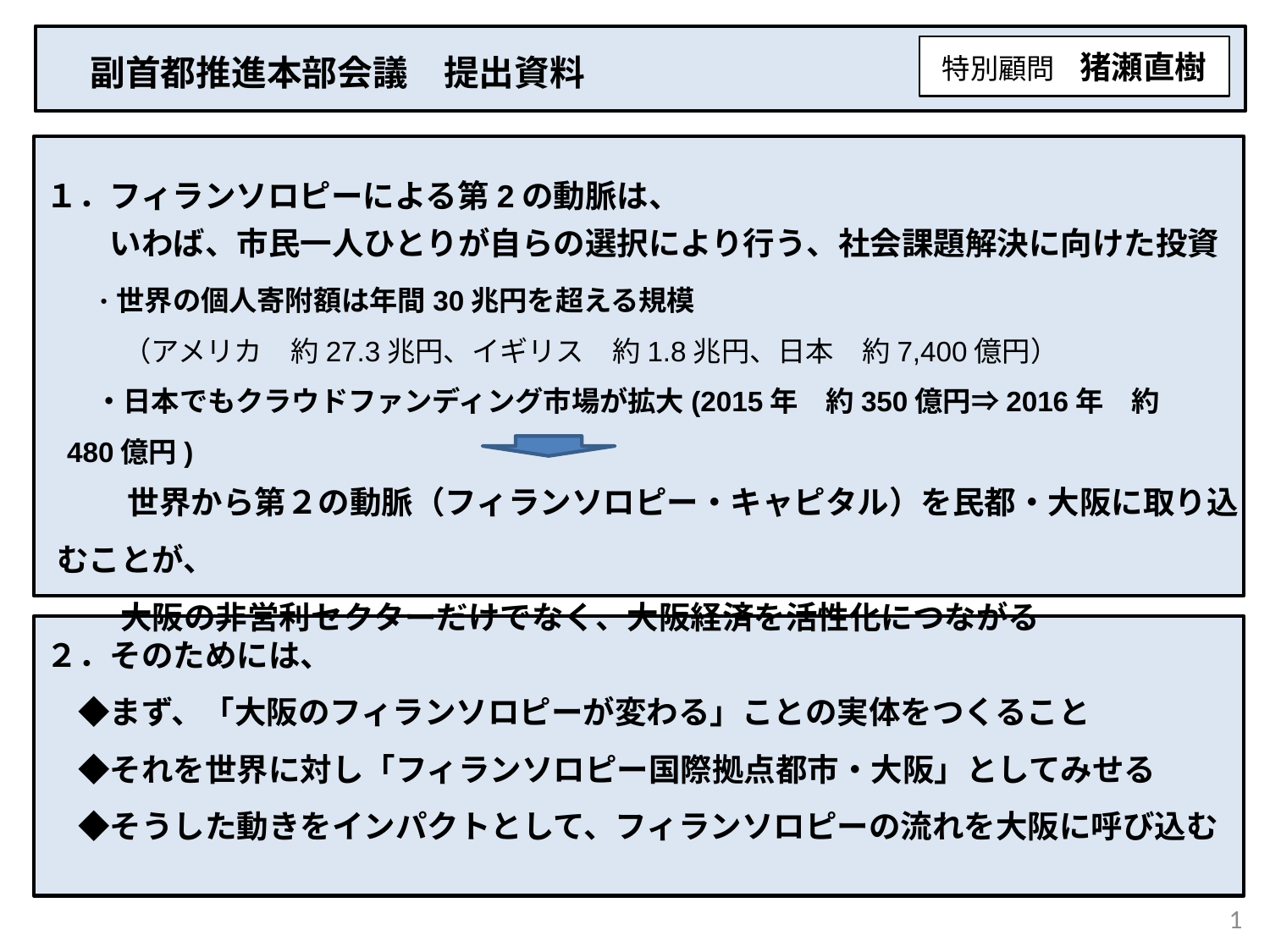

副首都推進本部会議　提出資料
特別顧問　猪瀬直樹
１．フィランソロピーによる第2の動脈は、
　　いわば、市民一人ひとりが自らの選択により行う、社会課題解決に向けた投資

　・世界の個人寄附額は年間30兆円を超える規模
　　（アメリカ　約27.3兆円、イギリス　約1.8兆円、日本　約7,400億円）
　・日本でもクラウドファンディング市場が拡大(2015年　約350億円⇒2016年　約480億円)

　　世界から第２の動脈（フィランソロピー・キャピタル）を民都・大阪に取り込むことが、
　　大阪の非営利セクターだけでなく、大阪経済を活性化につながる
２．そのためには、
　◆まず、「大阪のフィランソロピーが変わる」ことの実体をつくること
　◆それを世界に対し「フィランソロピー国際拠点都市・大阪」としてみせる
　◆そうした動きをインパクトとして、フィランソロピーの流れを大阪に呼び込む
1